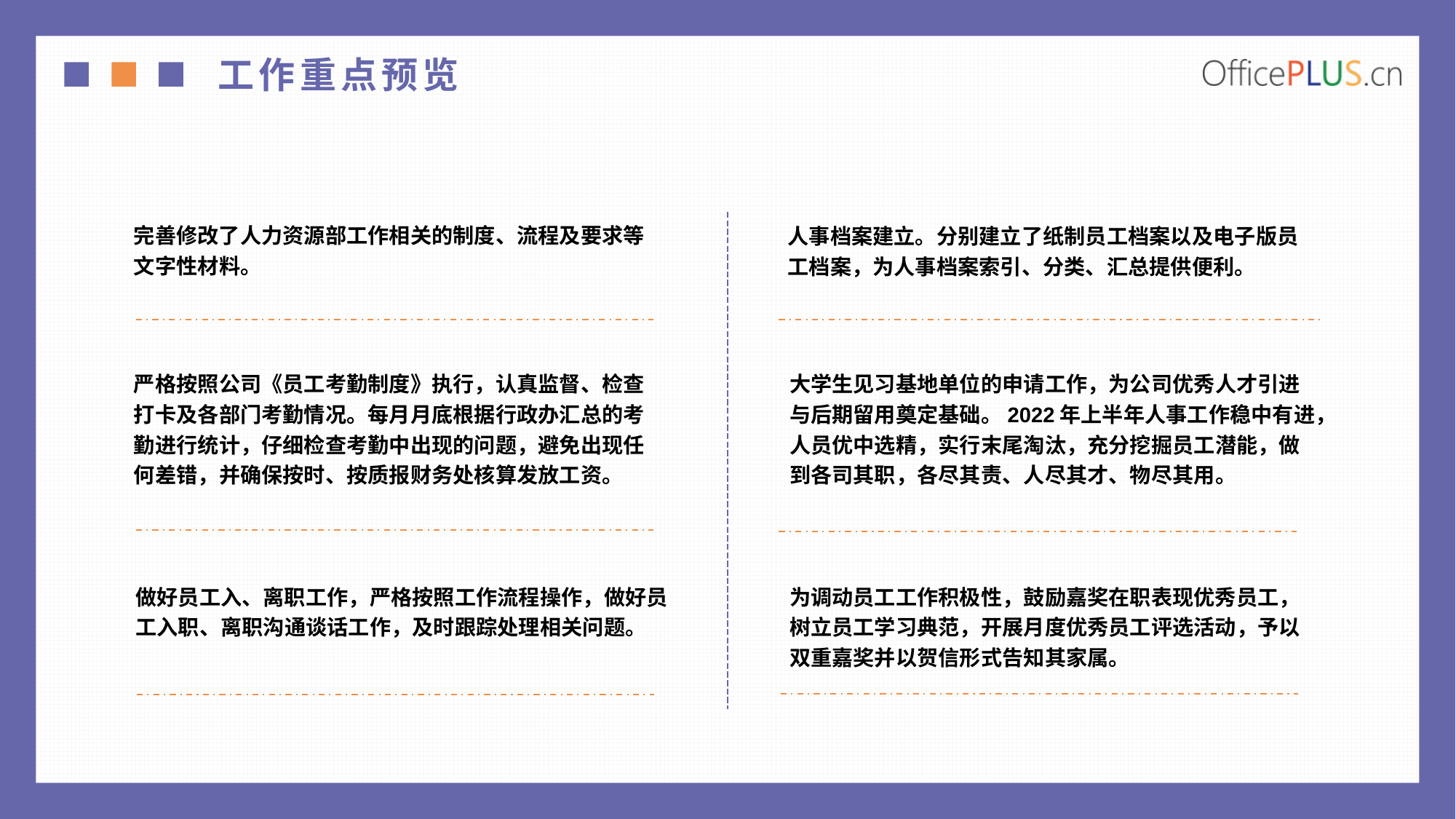

工作重点预览
完善修改了人力资源部工作相关的制度、流程及要求等文字性材料。
人事档案建立。分别建立了纸制员工档案以及电子版员工档案，为人事档案索引、分类、汇总提供便利。
严格按照公司《员工考勤制度》执行，认真监督、检查打卡及各部门考勤情况。每月月底根据行政办汇总的考勤进行统计，仔细检查考勤中出现的问题，避免出现任何差错，并确保按时、按质报财务处核算发放工资。
大学生见习基地单位的申请工作，为公司优秀人才引进与后期留用奠定基础。2022年上半年人事工作稳中有进，人员优中选精，实行末尾淘汰，充分挖掘员工潜能，做到各司其职，各尽其责、人尽其才、物尽其用。
做好员工入、离职工作，严格按照工作流程操作，做好员工入职、离职沟通谈话工作，及时跟踪处理相关问题。
为调动员工工作积极性，鼓励嘉奖在职表现优秀员工，树立员工学习典范，开展月度优秀员工评选活动，予以双重嘉奖并以贺信形式告知其家属。